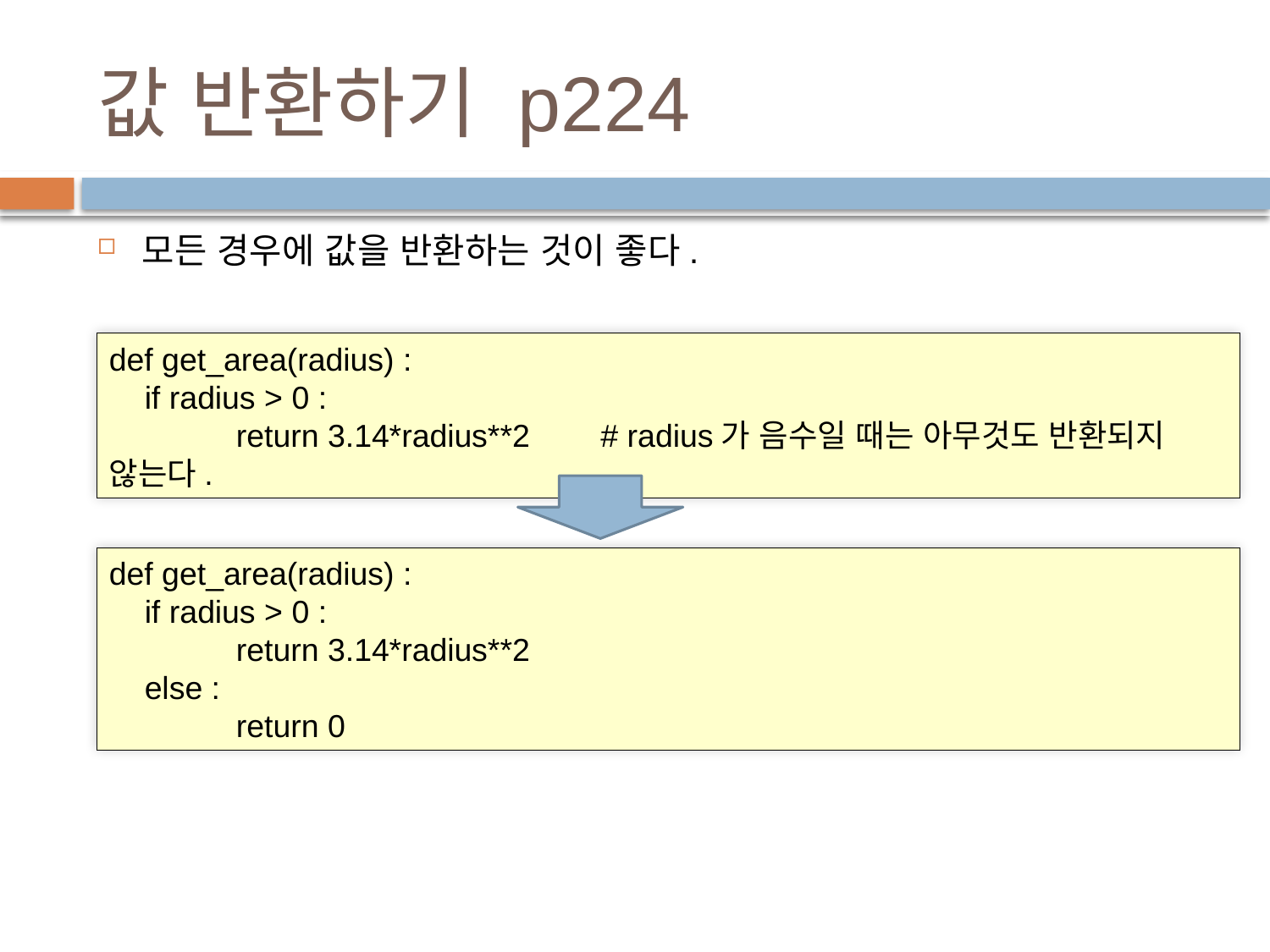

# 값 반환하기 p224
모든 경우에 값을 반환하는 것이 좋다.
def get_area(radius) :
    if radius > 0 :
	return 3.14*radius**2        # radius가 음수일 때는 아무것도 반환되지 않는다.

def get_area(radius) :
    if radius > 0 :
	return 3.14*radius**2
    else :
	return 0